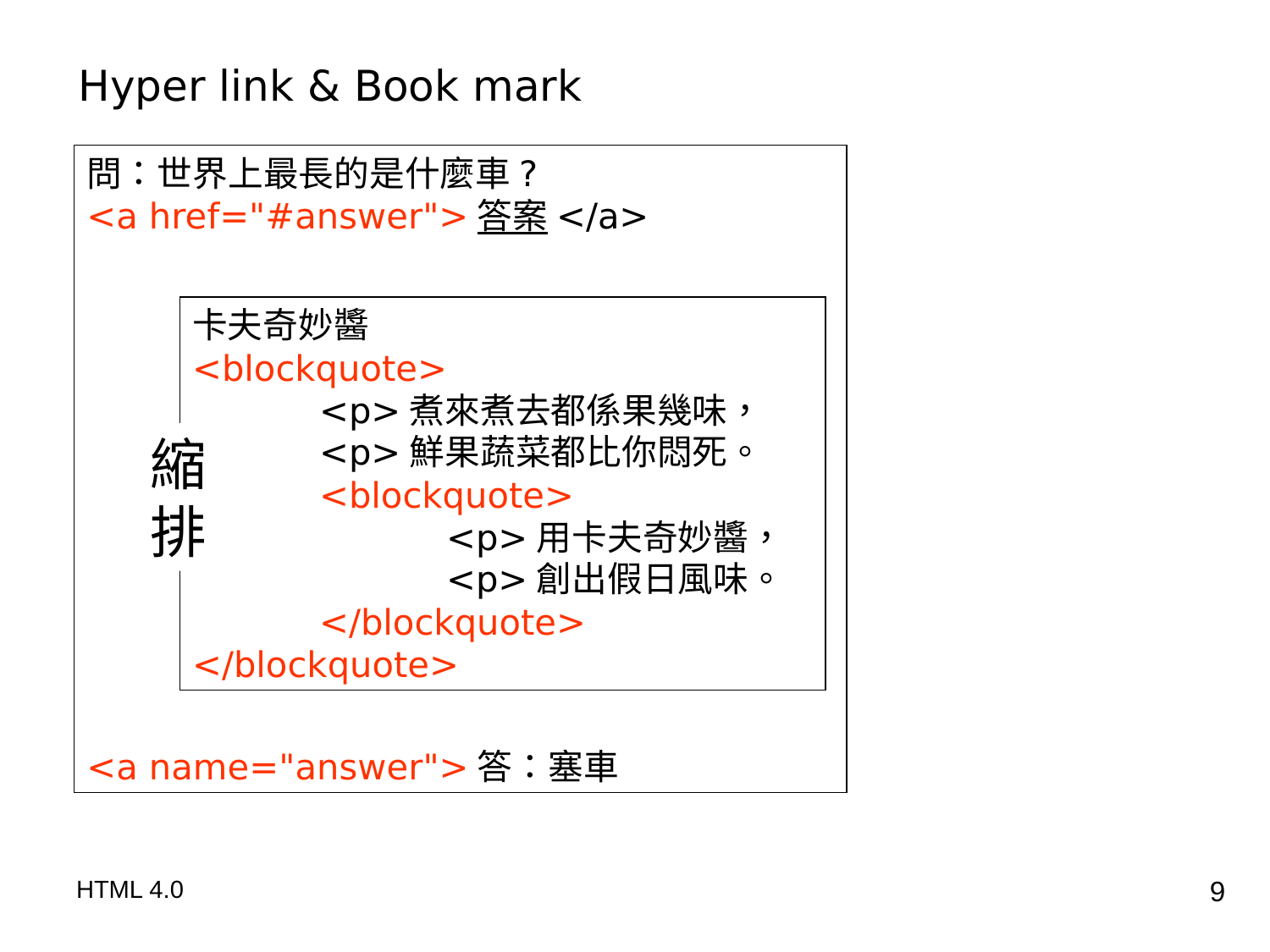

Hyper link & Book mark
問：世界上最長的是什麼車?
<a href="#answer">答案</a>

<a name="answer">答：塞車
卡夫奇妙醬
<blockquote>
	<p>煮來煮去都係果幾味，
	<p>鮮果蔬菜都比你悶死。
	<blockquote>
		<p>用卡夫奇妙醬，
		<p>創出假日風味。
	</blockquote>
</blockquote>
縮
排
HTML 4.0
9